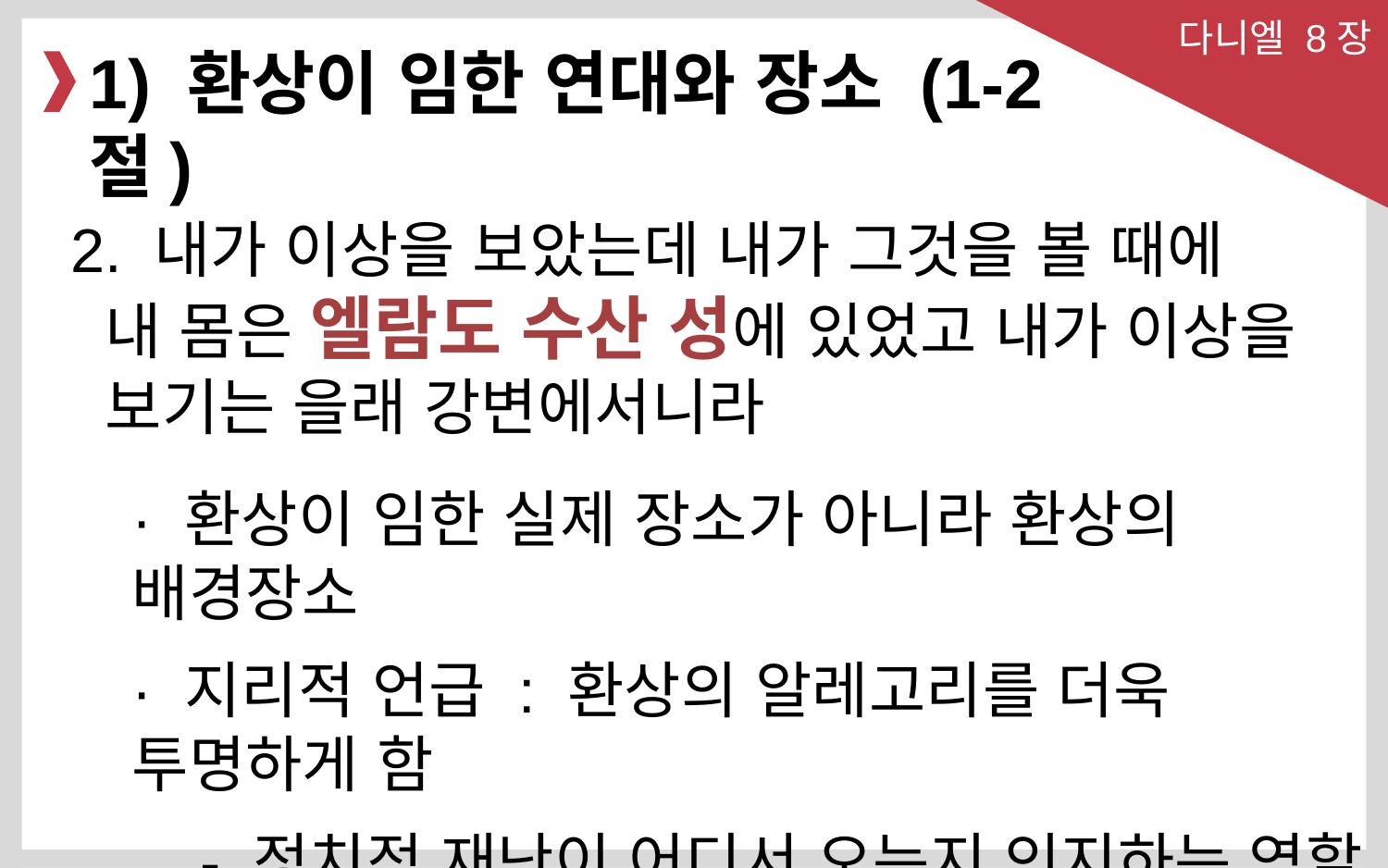

다니엘 8장
1) 환상이 임한 연대와 장소 (1-2절)

2. 내가 이상을 보았는데 내가 그것을 볼 때에
  내 몸은 엘람도 수산 성에 있었고 내가 이상을
  보기는 을래 강변에서니라
· 환상이 임한 실제 장소가 아니라 환상의 배경장소
· 지리적 언급 : 환상의 알레고리를 더욱 투명하게 함
    - 정치적 재난이 어디서 오는지 인지하는 역할